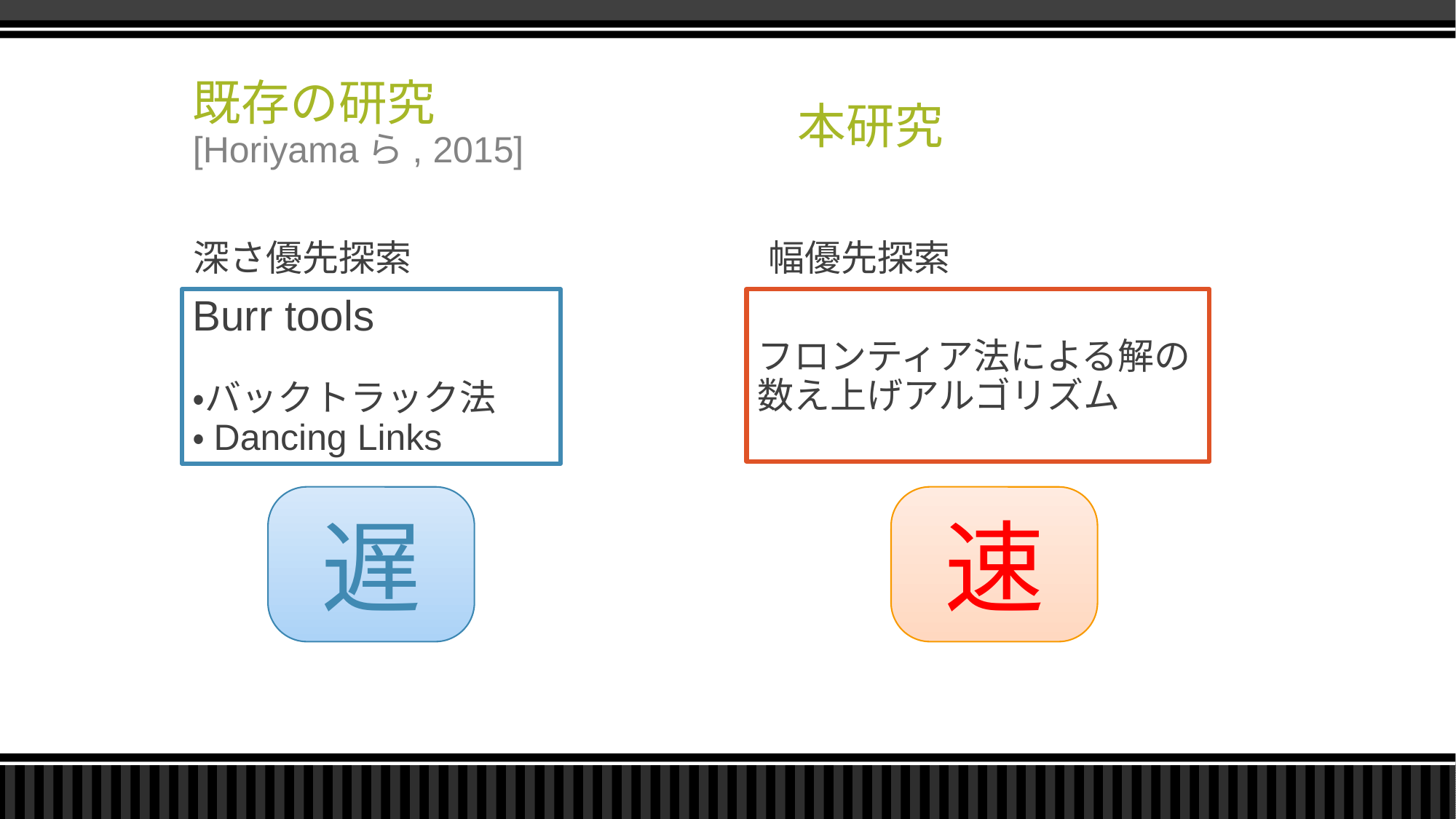

本研究
既存の研究　[Horiyamaら, 2015]
深さ優先探索
幅優先探索
Burr tools

・バックトラック法
・Dancing Links

フロンティア法による解の数え上げアルゴリズム

遅
速